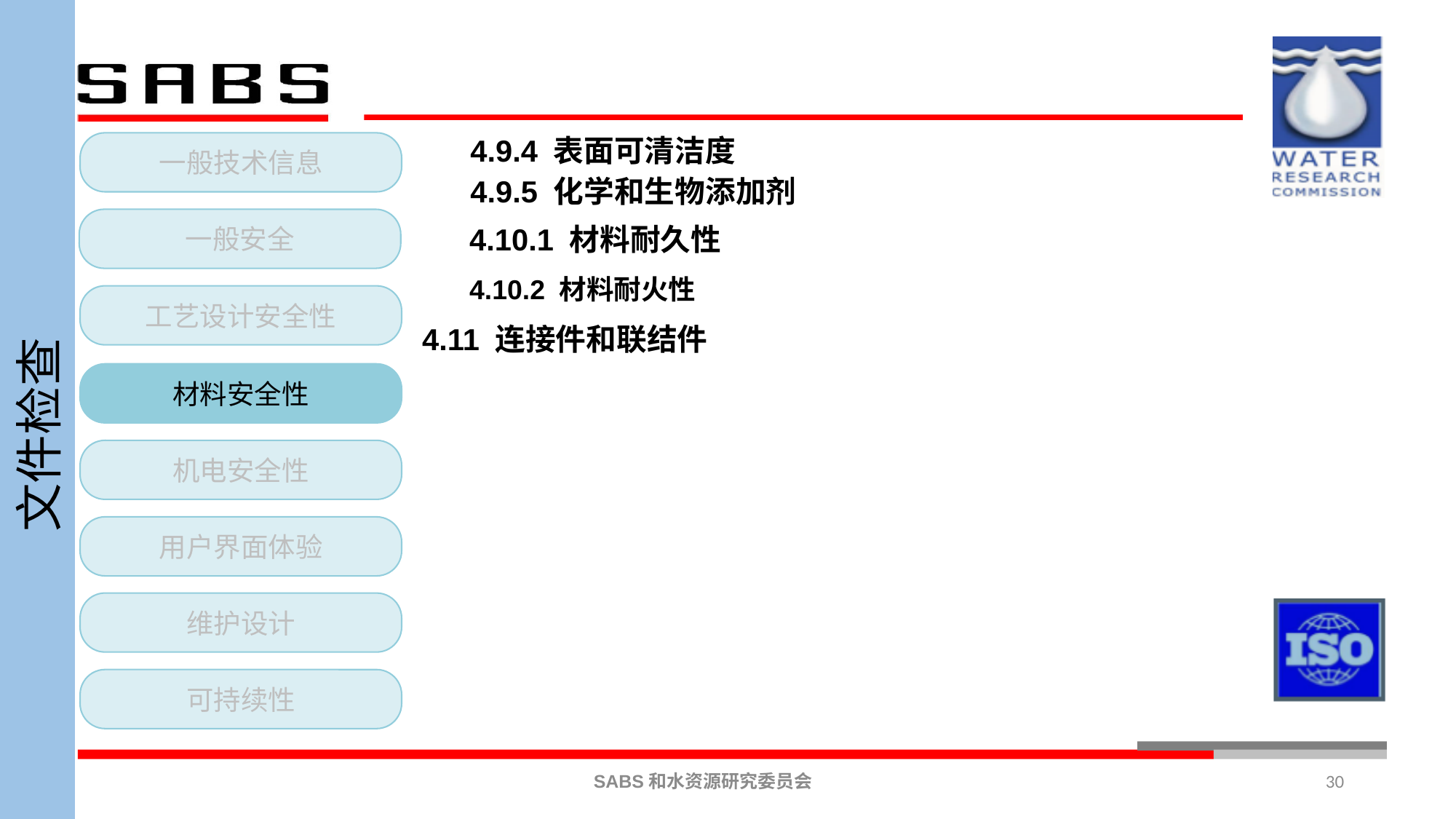

4.9.4 表面可清洁度
4.9.5 化学和生物添加剂
4.10.1 材料耐久性
4.10.2 材料耐火性
4.11 连接件和联结件

一般技术信息
一般安全
工艺设计安全性
材料安全性
机电安全性
用户界面体验
维护设计
可持续性
文件检查
30